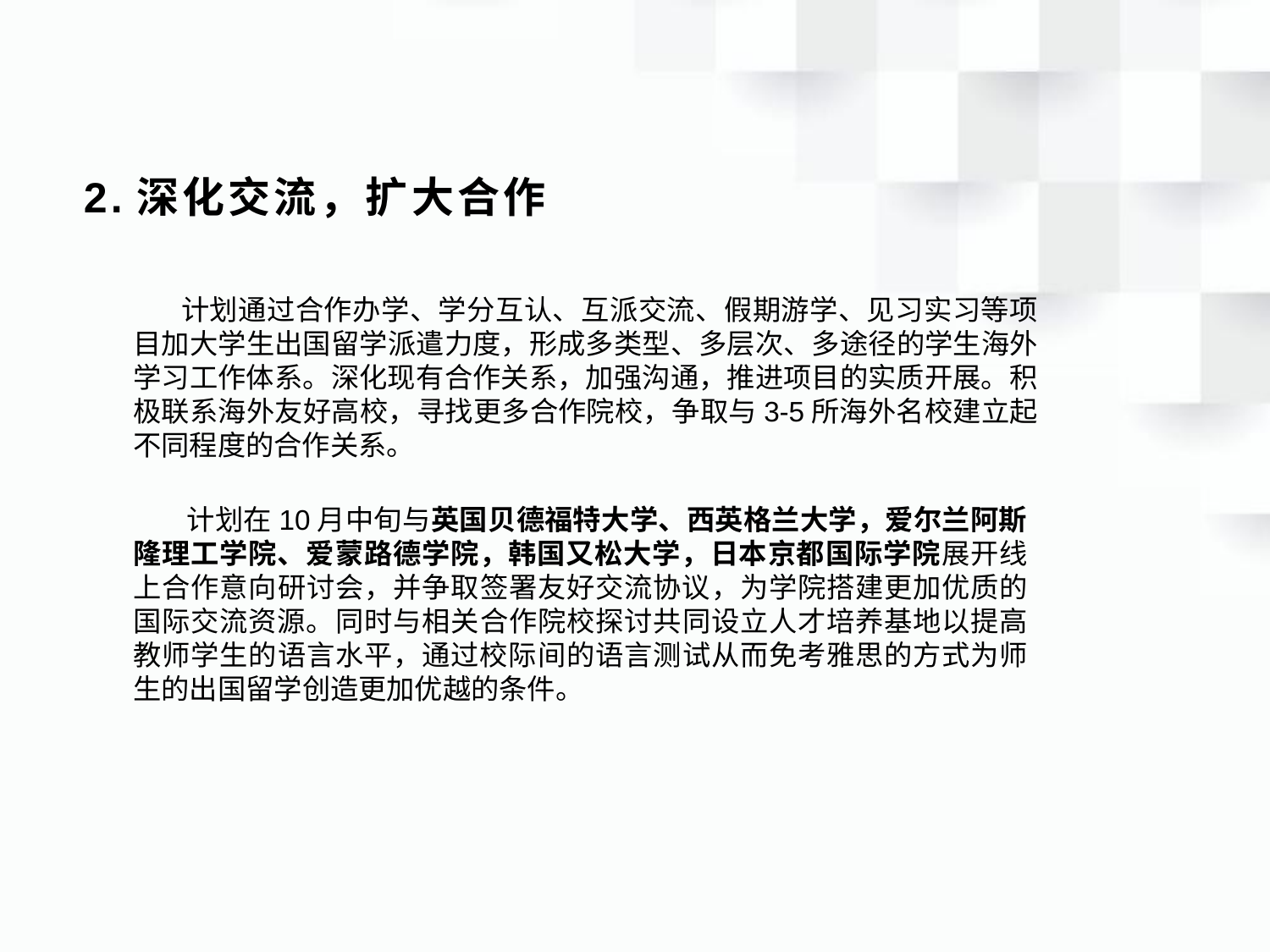

# 2.深化交流，扩大合作
      计划通过合作办学、学分互认、互派交流、假期游学、见习实习等项目加大学生出国留学派遣力度，形成多类型、多层次、多途径的学生海外学习工作体系。深化现有合作关系，加强沟通，推进项目的实质开展。积极联系海外友好高校，寻找更多合作院校，争取与3-5所海外名校建立起不同程度的合作关系。
       计划在10月中旬与英国贝德福特大学、西英格兰大学，爱尔兰阿斯隆理工学院、爱蒙路德学院，韩国又松大学，日本京都国际学院展开线上合作意向研讨会，并争取签署友好交流协议，为学院搭建更加优质的国际交流资源。同时与相关合作院校探讨共同设立人才培养基地以提高教师学生的语言水平，通过校际间的语言测试从而免考雅思的方式为师生的出国留学创造更加优越的条件。